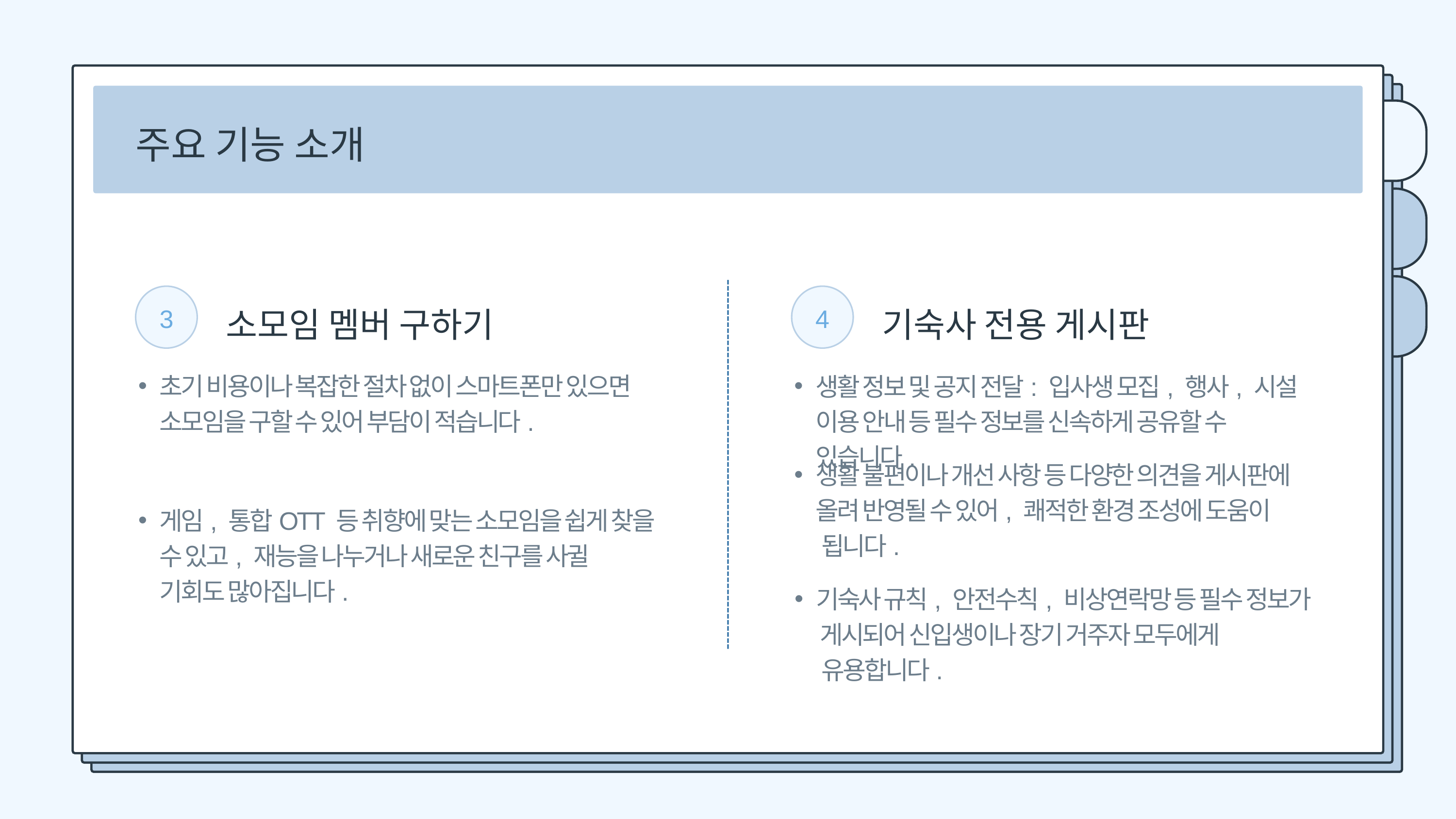

주요 기능 소개

3

4
소모임 멤버 구하기
기숙사 전용 게시판
초기 비용이나 복잡한 절차 없이 스마트폰만 있으면 소모임을 구할 수 있어 부담이 적습니다.
생활 정보 및 공지 전달: 입사생 모집, 행사, 시설 이용 안내 등 필수 정보를 신속하게 공유할 수 있습니다.
생활 불편이나 개선 사항 등 다양한 의견을 게시판에 올려 반영될 수 있어, 쾌적한 환경 조성에 도움이
     됩니다.
게임, 통합OTT 등 취향에 맞는 소모임을 쉽게 찾을 수 있고, 재능을 나누거나 새로운 친구를 사귈 기회도 많아집니다.
기숙사 규칙, 안전수칙, 비상연락망 등 필수 정보가  게시되어 신입생이나 장기 거주자 모두에게
     유용합니다.